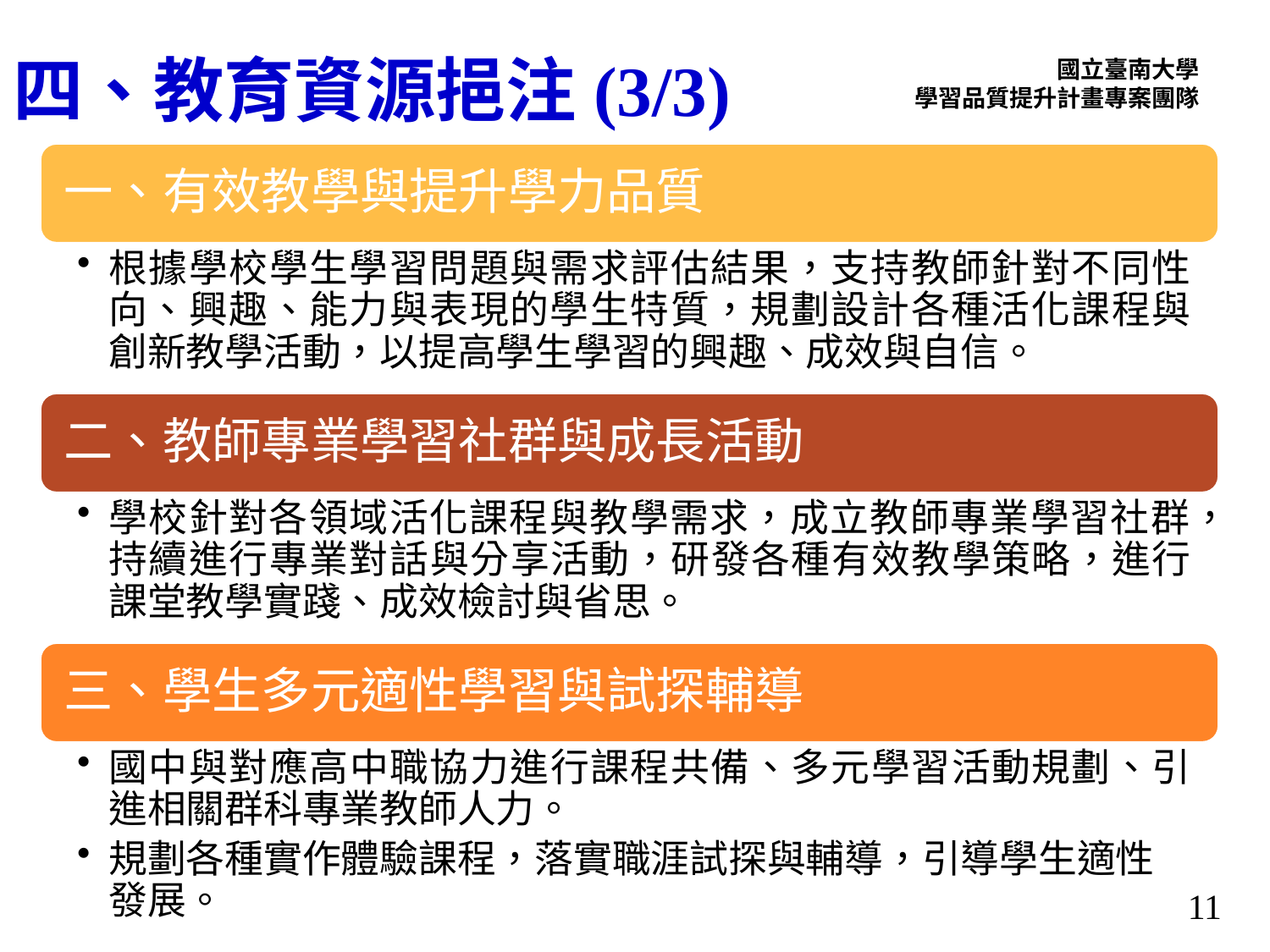

# 四、教育資源挹注(3/3)
國立臺南大學
學習品質提升計畫專案團隊
一、有效教學與提升學力品質
根據學校學生學習問題與需求評估結果，支持教師針對不同性向、興趣、能力與表現的學生特質，規劃設計各種活化課程與創新教學活動，以提高學生學習的興趣、成效與自信。
二、教師專業學習社群與成長活動
學校針對各領域活化課程與教學需求，成立教師專業學習社群，持續進行專業對話與分享活動，研發各種有效教學策略，進行課堂教學實踐、成效檢討與省思。
三、學生多元適性學習與試探輔導
國中與對應高中職協力進行課程共備、多元學習活動規劃、引進相關群科專業教師人力。
規劃各種實作體驗課程，落實職涯試探與輔導，引導學生適性發展。
11